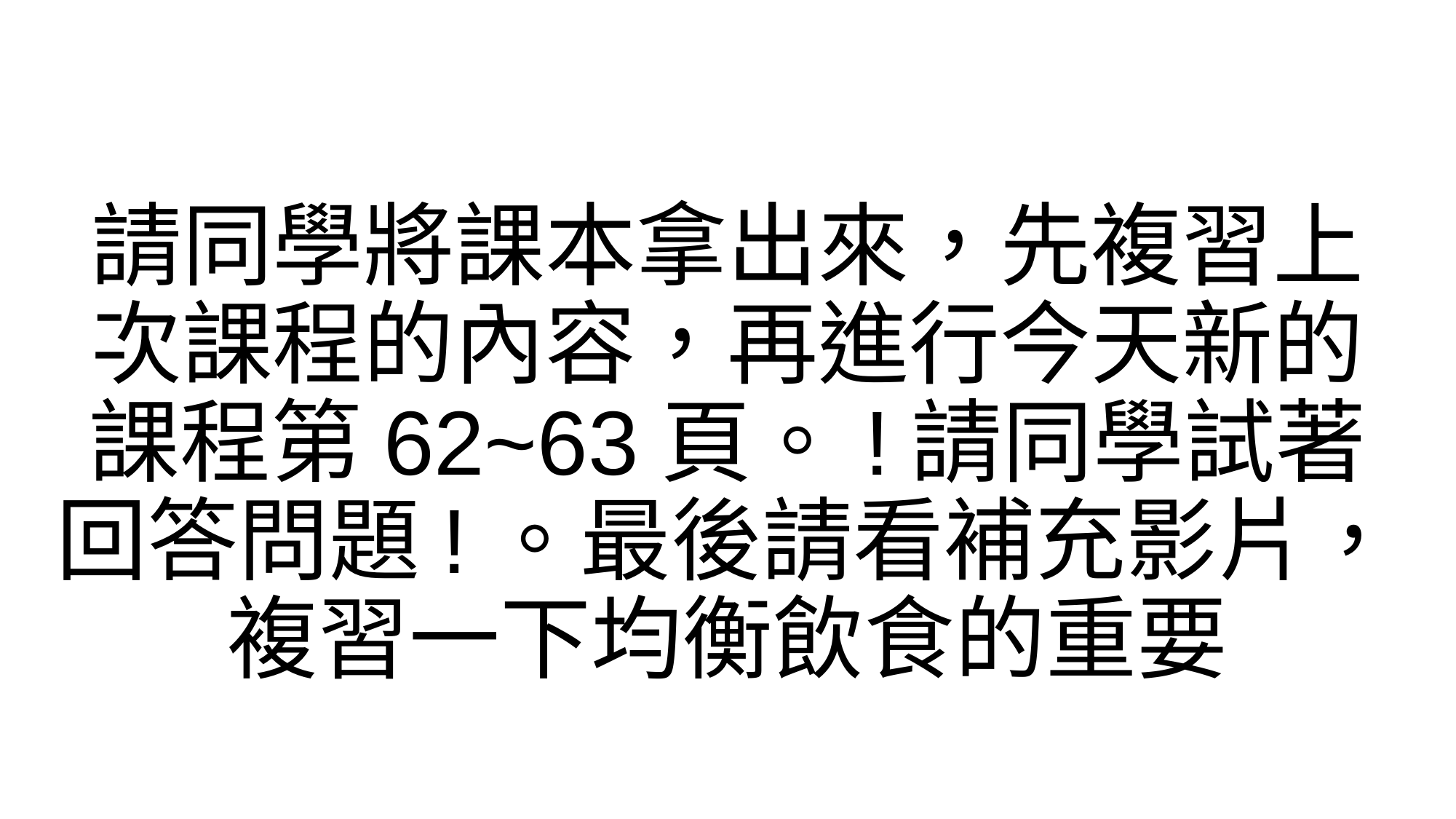

# 請同學將課本拿出來，先複習上次課程的內容，再進行今天新的課程第62~63頁。!請同學試著回答問題!。最後請看補充影片，複習一下均衡飲食的重要